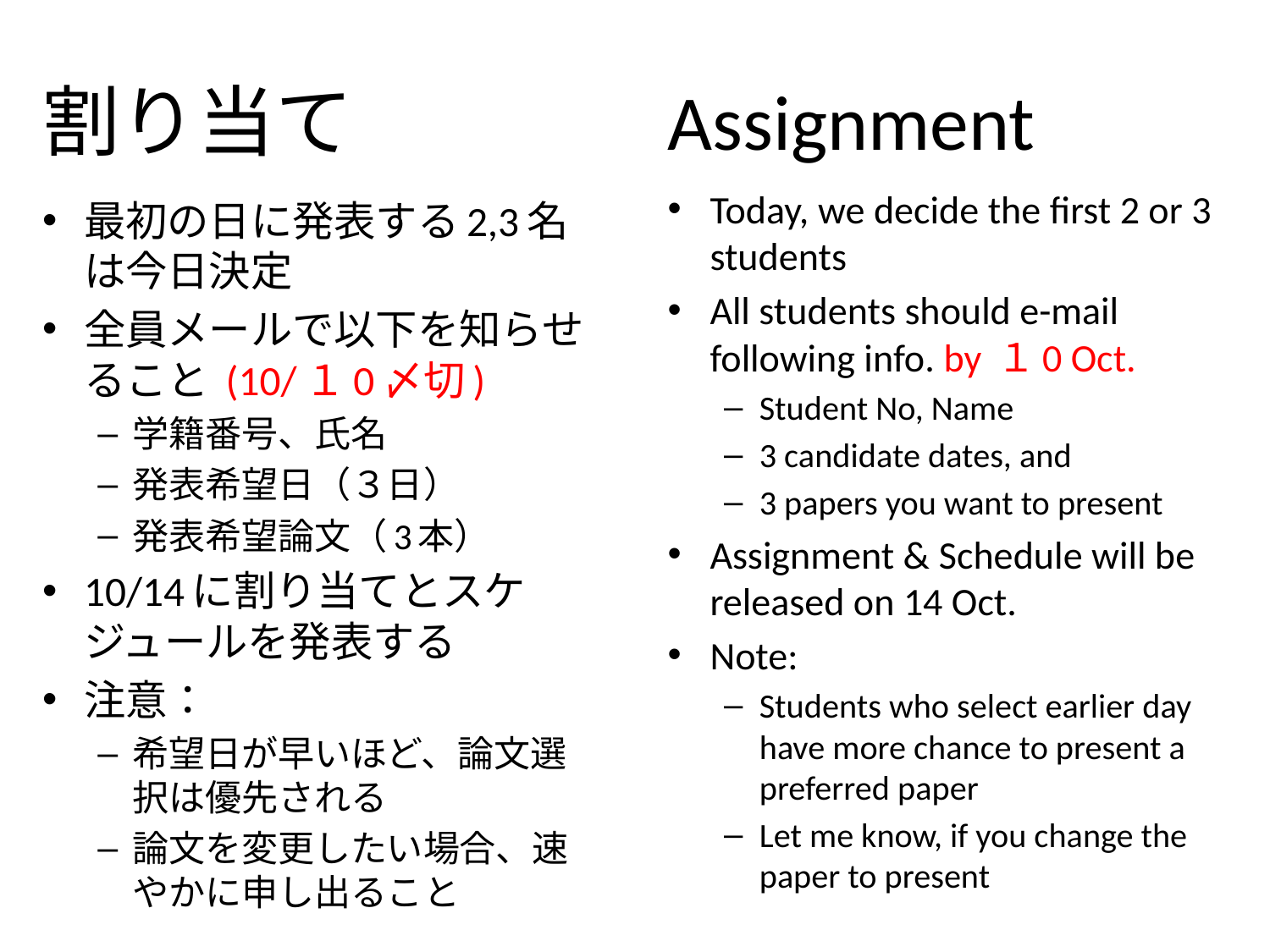

# 割り当て
Assignment
Today, we decide the first 2 or 3 students
All students should e-mail following info. by １0 Oct.
Student No, Name
3 candidate dates, and
3 papers you want to present
Assignment & Schedule will be released on 14 Oct.
Note:
Students who select earlier day  have more chance to present a preferred paper
Let me know, if you change the paper to present
最初の日に発表する2,3名は今日決定
全員メールで以下を知らせること (10/１0〆切)
学籍番号、氏名
発表希望日（３日）
発表希望論文（3本）
10/14に割り当てとスケジュールを発表する
注意：
希望日が早いほど、論文選択は優先される
論文を変更したい場合、速やかに申し出ること